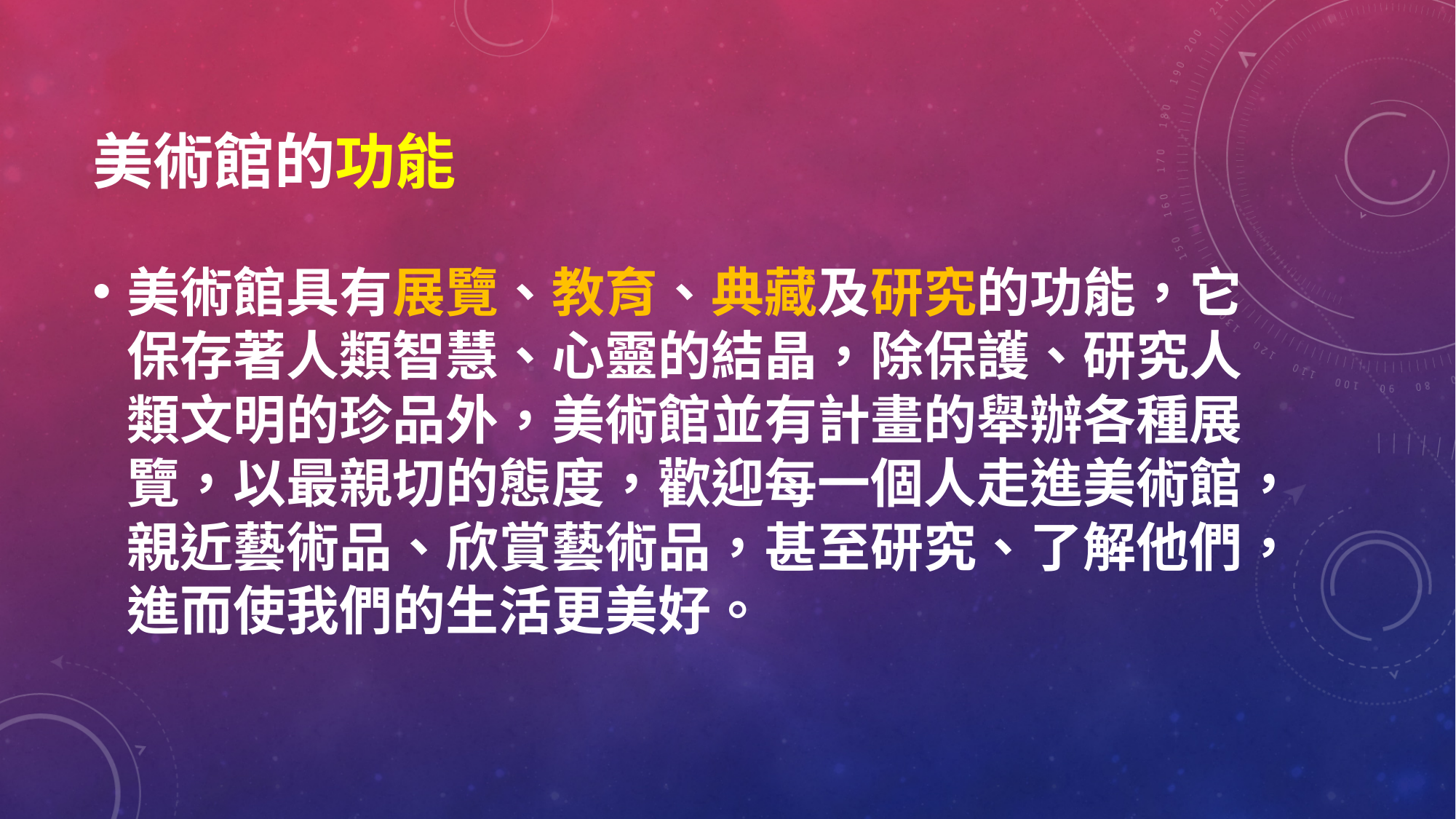

# 美術館的功能
美術館具有展覽、教育、典藏及研究的功能，它保存著人類智慧、心靈的結晶，除保護、研究人類文明的珍品外，美術館並有計畫的舉辦各種展覽，以最親切的態度，歡迎每一個人走進美術館，親近藝術品、欣賞藝術品，甚至研究、了解他們，進而使我們的生活更美好。